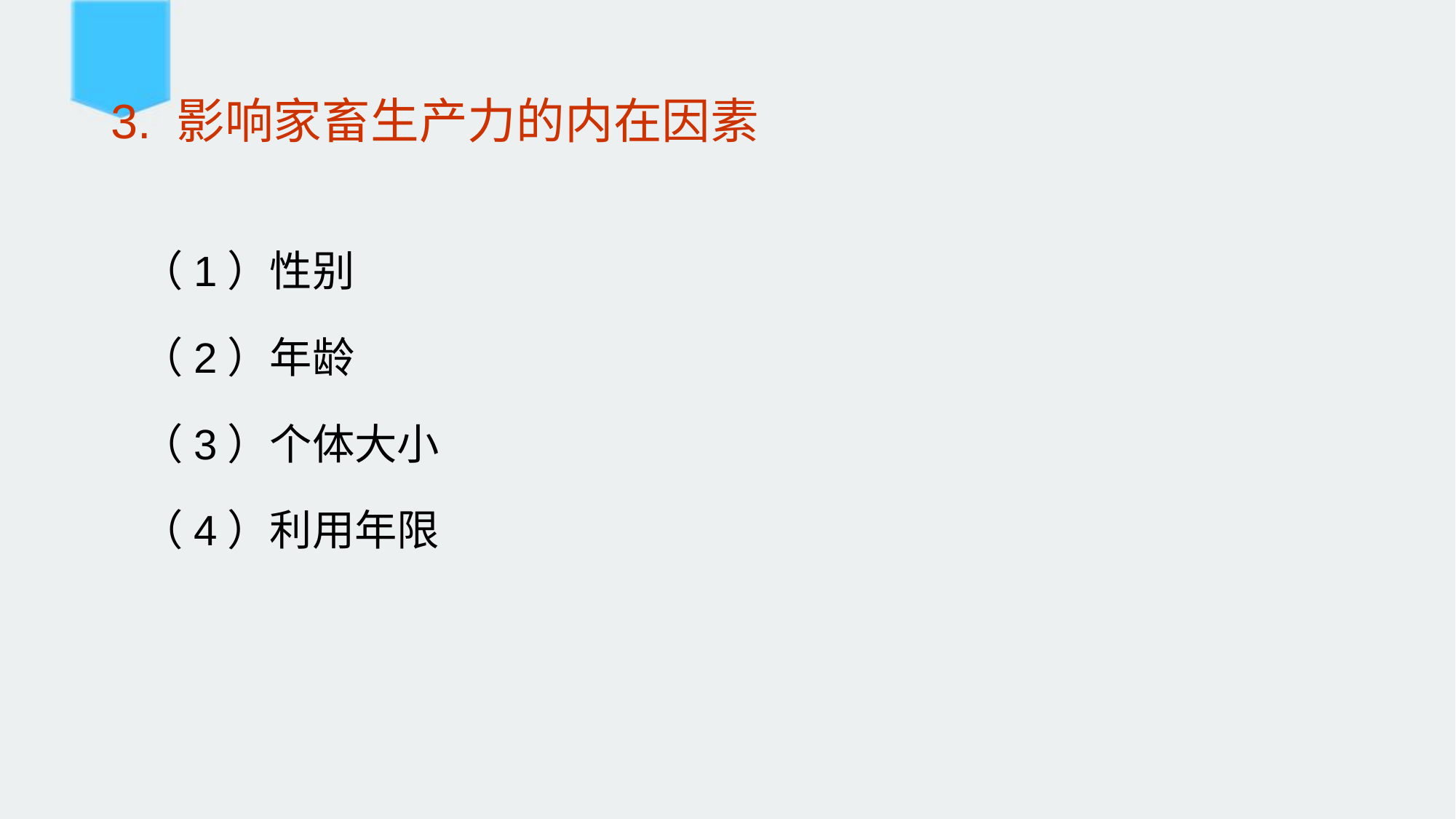

# 3. 影响家畜生产力的内在因素
（1）性别
（2）年龄
（3）个体大小
（4）利用年限